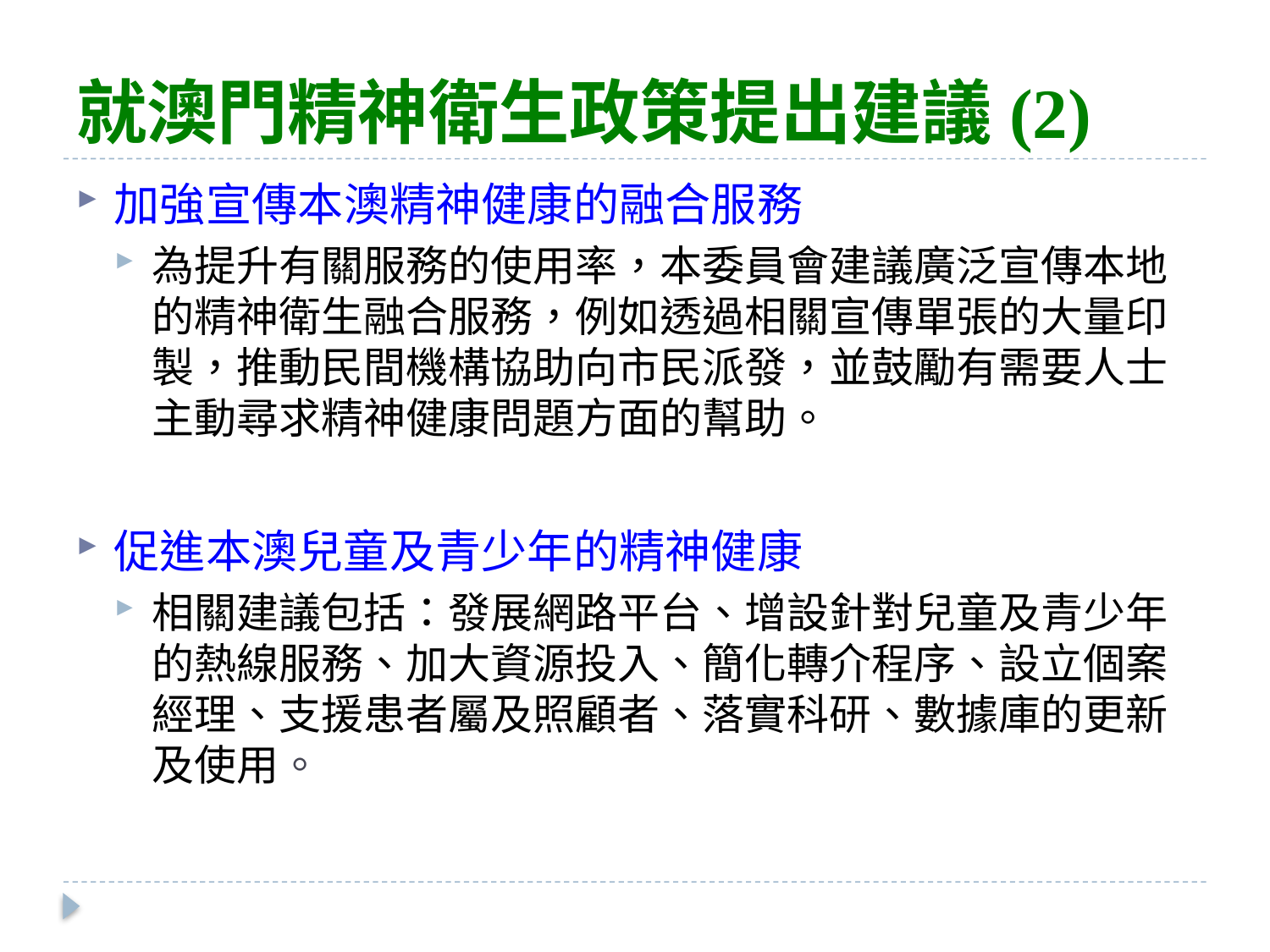

# 就澳門精神衛生政策提出建議(2)
加強宣傳本澳精神健康的融合服務
為提升有關服務的使用率，本委員會建議廣泛宣傳本地的精神衛生融合服務，例如透過相關宣傳單張的大量印製，推動民間機構協助向市民派發，並鼓勵有需要人士主動尋求精神健康問題方面的幫助。

促進本澳兒童及青少年的精神健康
相關建議包括：發展網路平台、增設針對兒童及青少年的熱線服務、加大資源投入、簡化轉介程序、設立個案經理、支援患者屬及照顧者、落實科研、數據庫的更新及使用。